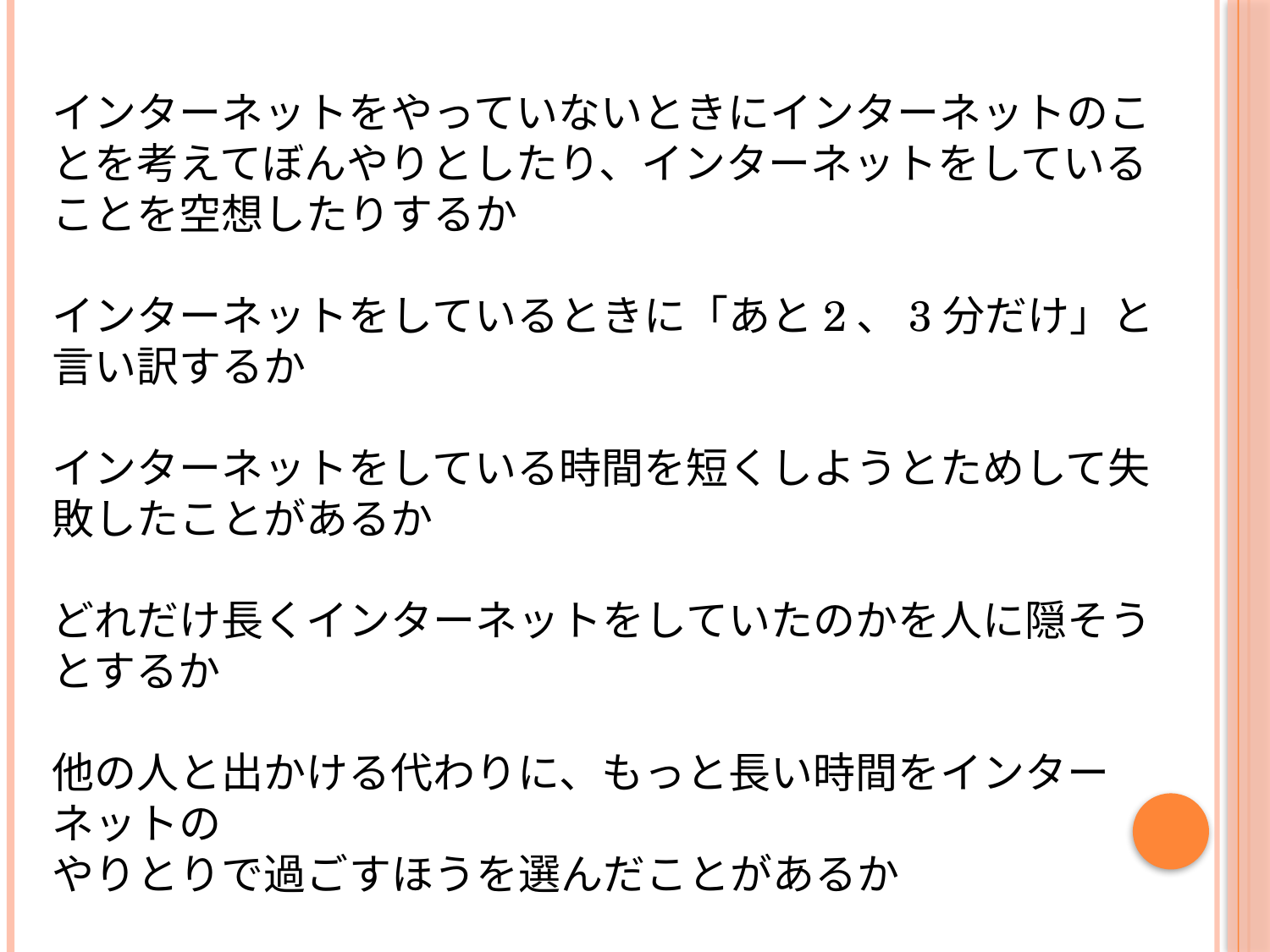

インターネットをやっていないときにインターネットのことを考えてぼんやりとしたり、インターネットをしていることを空想したりするか

インターネットをしているときに「あと2、3分だけ」と言い訳するか

インターネットをしている時間を短くしようとためして失敗したことがあるか

どれだけ長くインターネットをしていたのかを人に隠そうとするか

他の人と出かける代わりに、もっと長い時間をインターネットの
やりとりで過ごすほうを選んだことがあるか

インターネットをしていないと気分が落ち込み、機嫌が悪くなって、イライラするが、インターネットをするとすぐに解消できるという経験があるか